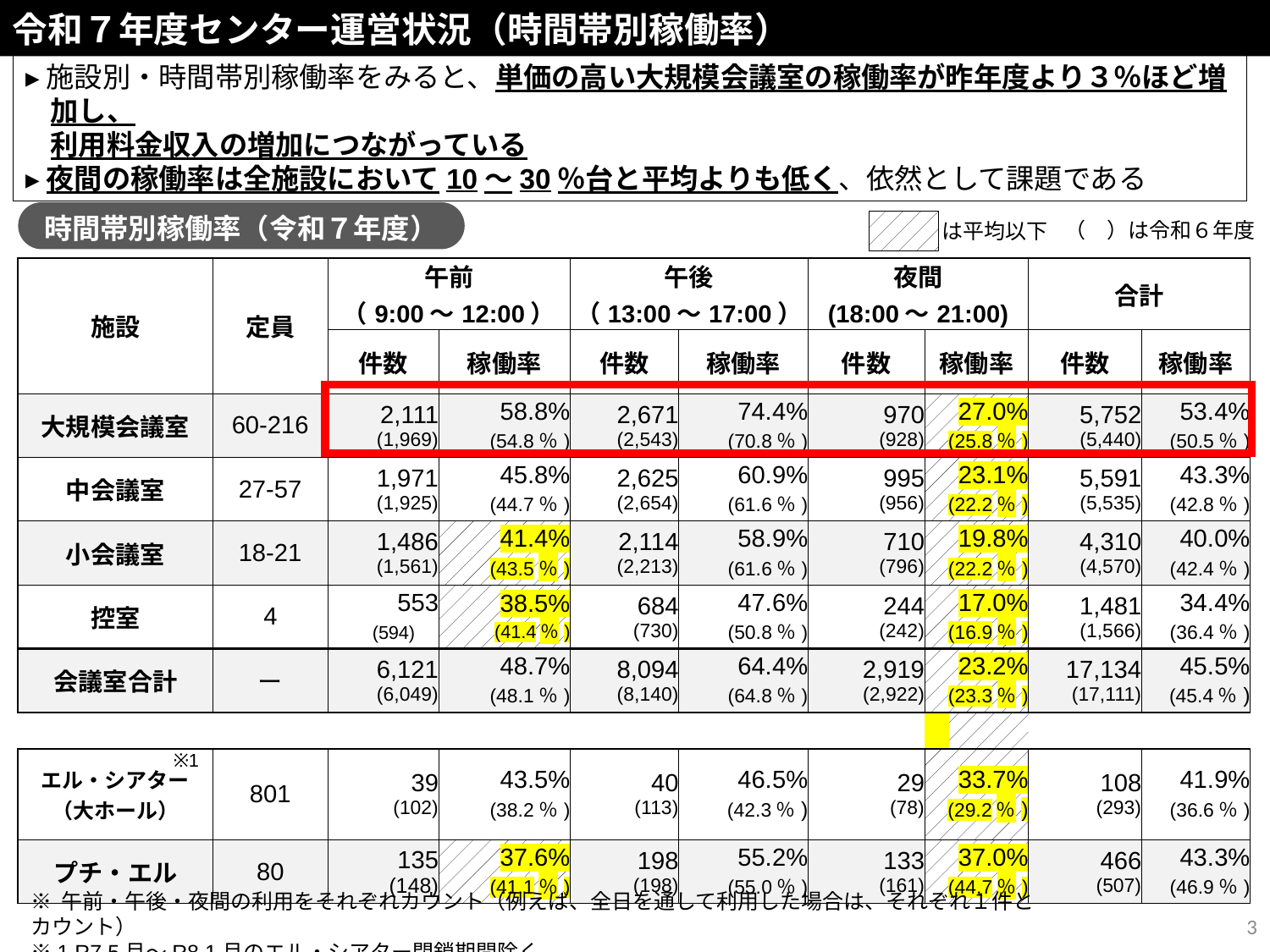

令和７年度センター運営状況（時間帯別稼働率）
▸施設別・時間帯別稼働率をみると、単価の高い大規模会議室の稼働率が昨年度より３％ほど増加し、
利用料金収入の増加につながっている
▸夜間の稼働率は全施設において10～30％台と平均よりも低く、依然として課題である
時間帯別稼働率（令和７年度）
は平均以下

（　）は令和６年度
| 施設 | 定員 | 午前 （9:00～12:00） |  | 午後 （13:00～17:00） |  | 夜間 (18:00～21:00) |  | 合計 |  |
| --- | --- | --- | --- | --- | --- | --- | --- | --- | --- |
|  |  | 件数 | 稼働率 | 件数 | 稼働率 | 件数 | 稼働率 | 件数 | 稼働率 |
| 大規模会議室 | 60-216 | 2,111 (1,969) | 58.8% (54.8％) | 2,671 (2,543) | 74.4% (70.8％) | 970 (928) | 27.0% (25.8％) | 5,752 (5,440) | 53.4% (50.5％) |
| 中会議室 | 27-57 | 1,971 (1,925) | 45.8% (44.7％) | 2,625 (2,654) | 60.9% (61.6％) | 995 (956) | 23.1% (22.2％) | 5,591 (5,535) | 43.3% (42.8％) |
| 小会議室 | 18-21 | 1,486 (1,561) | 41.4% (43.5％) | 2,114 (2,213) | 58.9% (61.6％) | 710 (796) | 19.8% (22.2％) | 4,310 (4,570) | 40.0% (42.4％) |
| 控室 | 4 | 553 (594) | 38.5% (41.4％) | 684 (730) | 47.6% (50.8％) | 244 (242) | 17.0% (16.9％) | 1,481 (1,566) | 34.4% (36.4％) |
| 会議室合計 | ー | 6,121 (6,049) | 48.7% (48.1％) | 8,094 (8,140) | 64.4% (64.8％) | 2,919 (2,922) | 23.2% (23.3％) | 17,134 (17,111) | 45.5% (45.4％) |
|  |  |  |  |  |  |  |  |  |  |
| エル・シアター （大ホール） | 801 | 39 (102) | 43.5% (38.2％) | 40 (113) | 46.5% (42.3％) | 29 (78) | 33.7% (29.2％) | 108 (293) | 41.9% (36.6％) |
| プチ・エル | 80 | 135 (148) | 37.6% (41.1％) | 198 (198) | 55.2% (55.0％) | 133 (161) | 37.0% (44.7％) | 466 (507) | 43.3% (46.9％) |

※1
※ 午前・午後・夜間の利用をそれぞれカウント（例えば、全日を通して利用した場合は、それぞれ１件とカウント）
※1 R7.5月～R8.1月のエル・シアター閉鎖期間除く
3